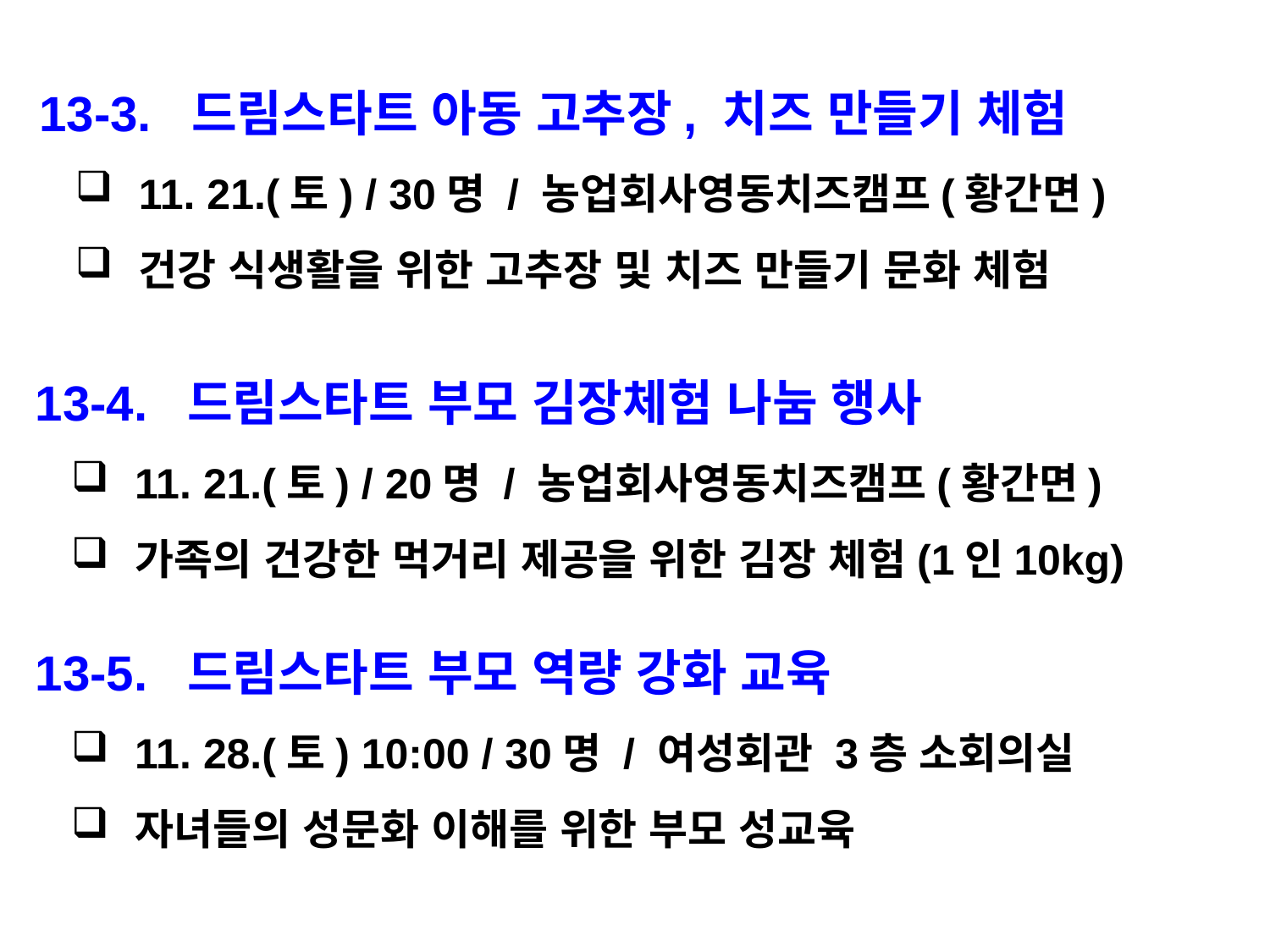

13-3.  드림스타트 아동 고추장, 치즈 만들기 체험
11. 21.(토) / 30명 / 농업회사영동치즈캠프(황간면)
건강 식생활을 위한 고추장 및 치즈 만들기 문화 체험

  13-4.  드림스타트 부모 김장체험 나눔 행사
11. 21.(토) / 20명 / 농업회사영동치즈캠프(황간면)
가족의 건강한 먹거리 제공을 위한 김장 체험(1인10kg)

  13-5.  드림스타트 부모 역량 강화 교육
11. 28.(토) 10:00 / 30명 / 여성회관 3층 소회의실
자녀들의 성문화 이해를 위한 부모 성교육